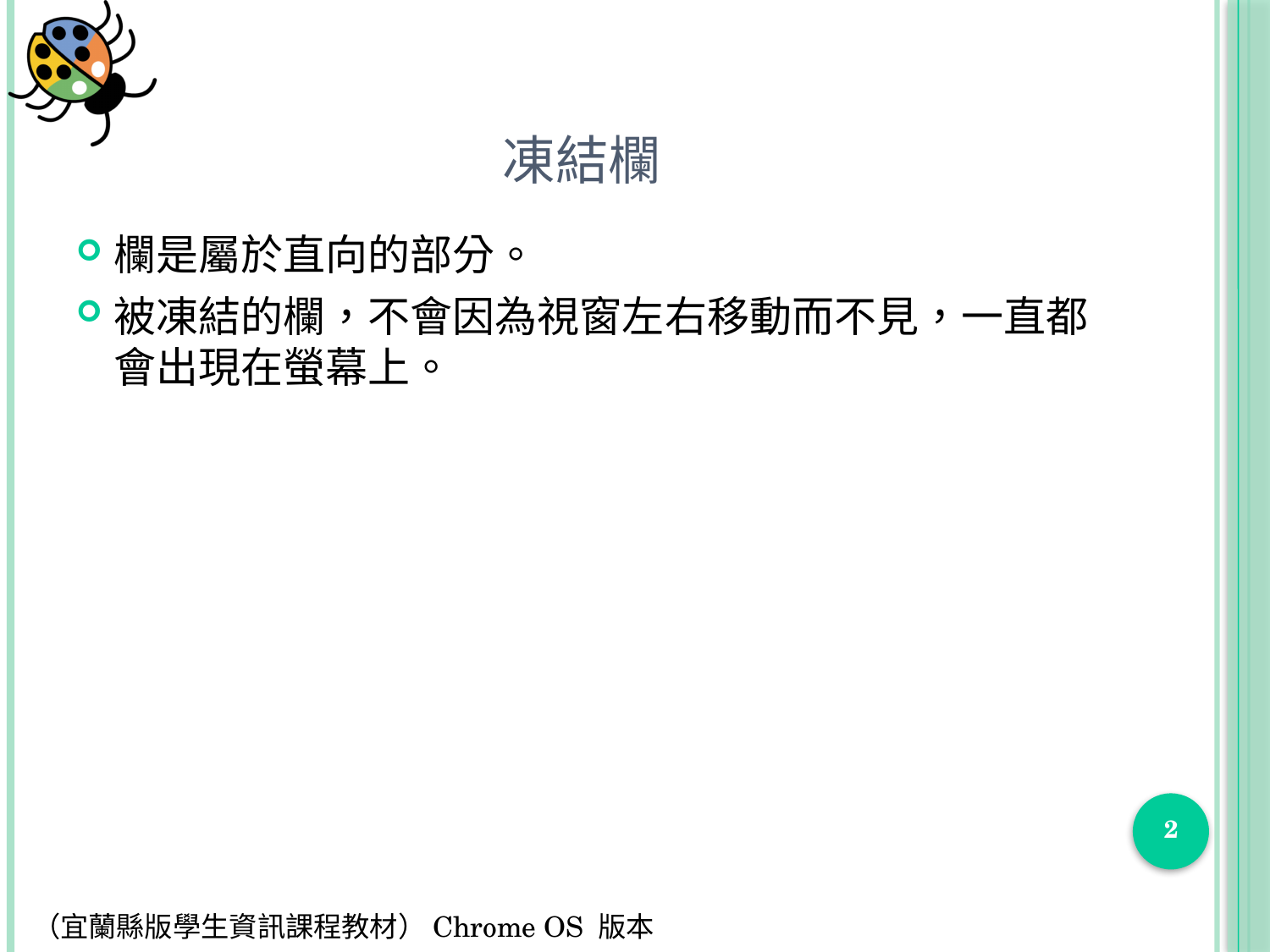

# 凍結欄
欄是屬於直向的部分。
被凍結的欄，不會因為視窗左右移動而不見，一直都會出現在螢幕上。
2